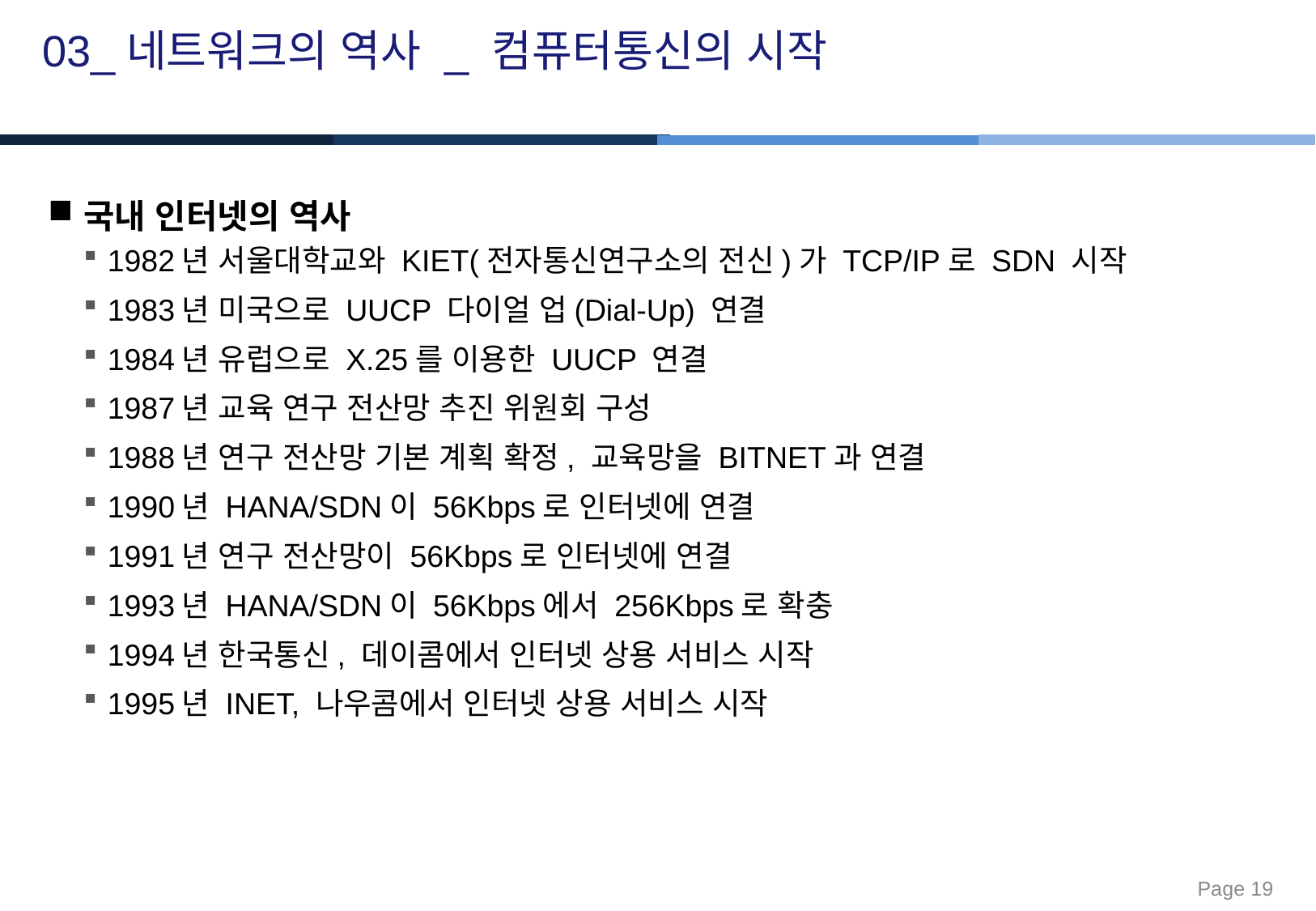

03_네트워크의 역사 _ 컴퓨터통신의 시작
국내 인터넷의 역사
1982년 서울대학교와 KIET(전자통신연구소의 전신)가 TCP/IP로 SDN 시작
1983년 미국으로 UUCP 다이얼 업(Dial-Up) 연결
1984년 유럽으로 X.25를 이용한 UUCP 연결
1987년 교육 연구 전산망 추진 위원회 구성
1988년 연구 전산망 기본 계획 확정, 교육망을 BITNET과 연결
1990년 HANA/SDN이 56Kbps로 인터넷에 연결
1991년 연구 전산망이 56Kbps로 인터넷에 연결
1993년 HANA/SDN이 56Kbps에서 256Kbps로 확충
1994년 한국통신, 데이콤에서 인터넷 상용 서비스 시작
1995년 INET, 나우콤에서 인터넷 상용 서비스 시작

Page 19